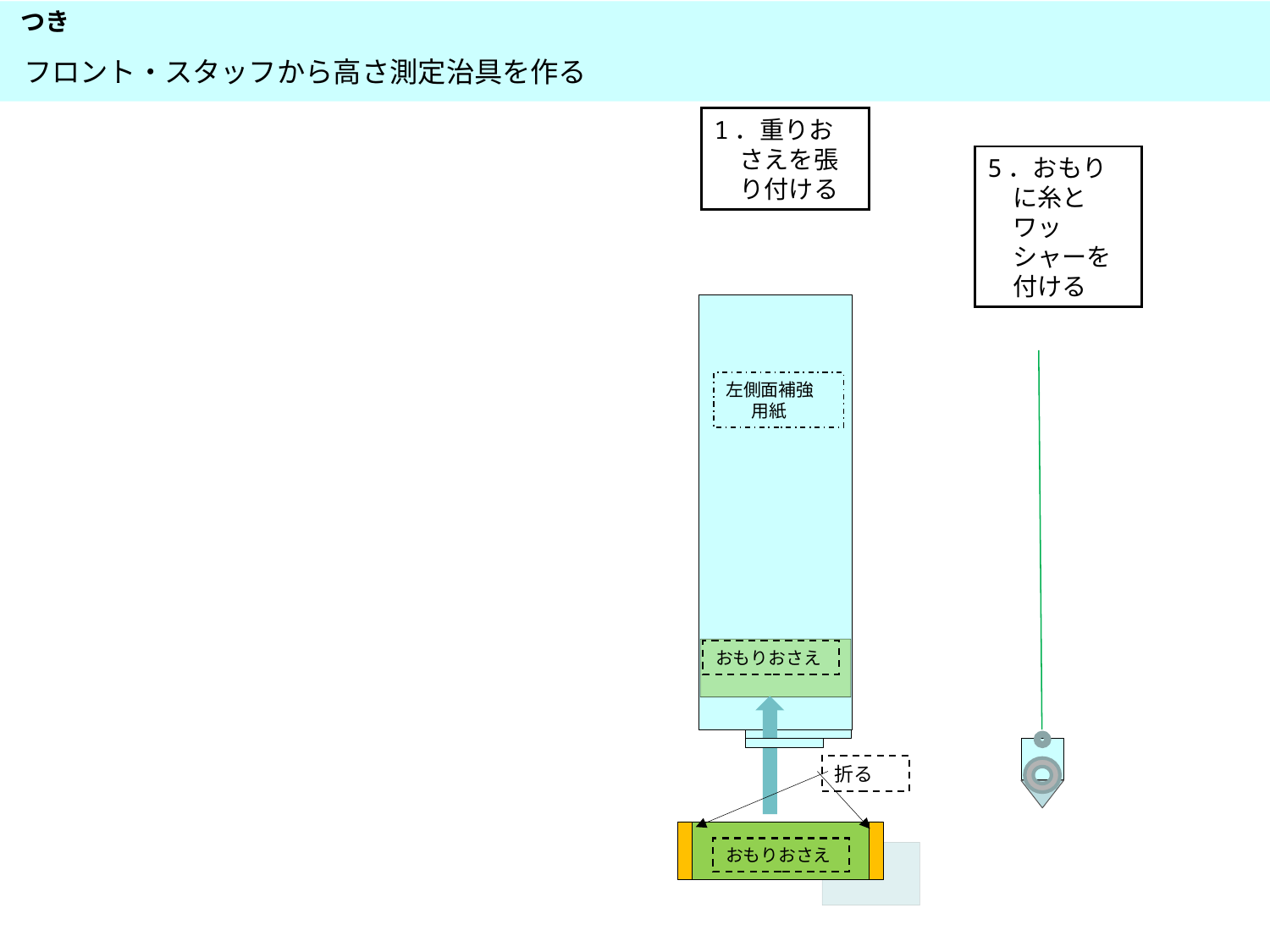

つき
フロント・スタッフから高さ測定治具を作る
1．重りおさえを張り付ける
5．おもりに糸とワッシャーを付ける

左側面補強用紙

おもりおさえ

折る

おもりおさえ